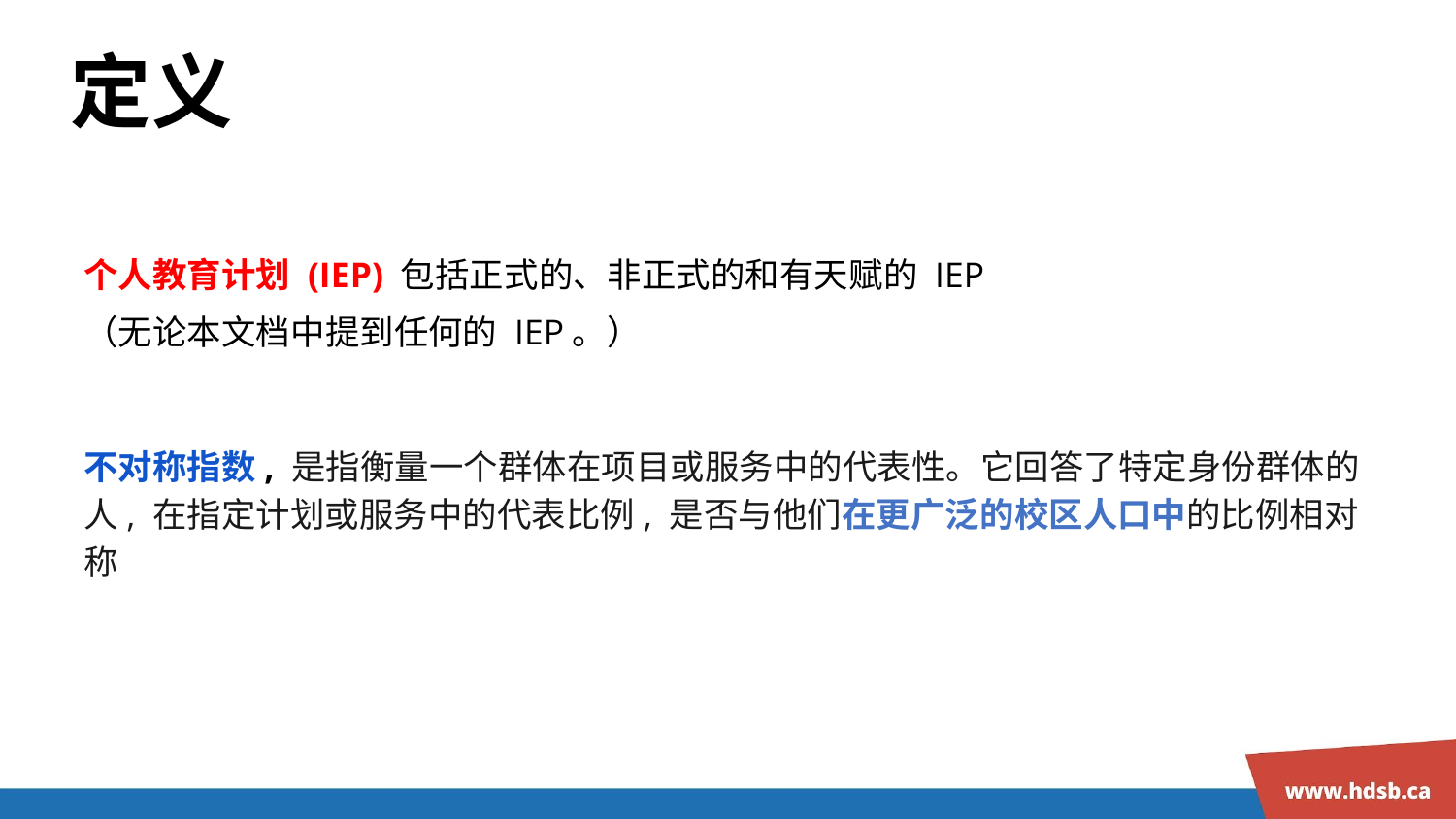

# 定义
个人教育计划 (IEP) 包括正式的、非正式的和有天赋的 IEP
（无论本文档中提到任何的 IEP。）

不对称指数, 是指衡量一个群体在项目或服务中的代表性。它回答了特定身份群体的人, 在指定计划或服务中的代表比例, 是否与他们在更广泛的校区人口中的比例相对称